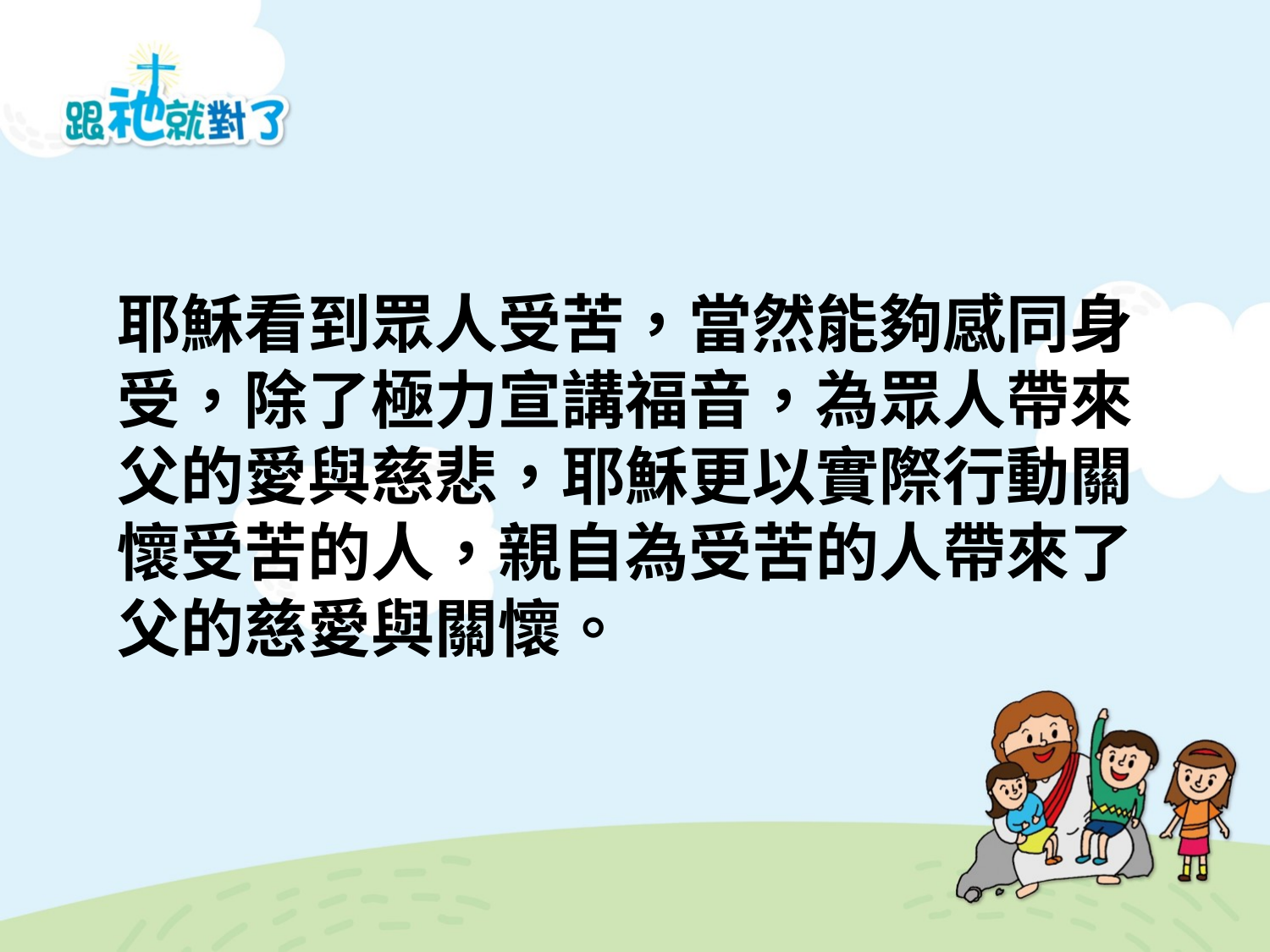

耶穌看到眾人受苦，當然能夠感同身受，除了極力宣講福音，為眾人帶來父的愛與慈悲，耶穌更以實際行動關懷受苦的人，親自為受苦的人帶來了父的慈愛與關懷。